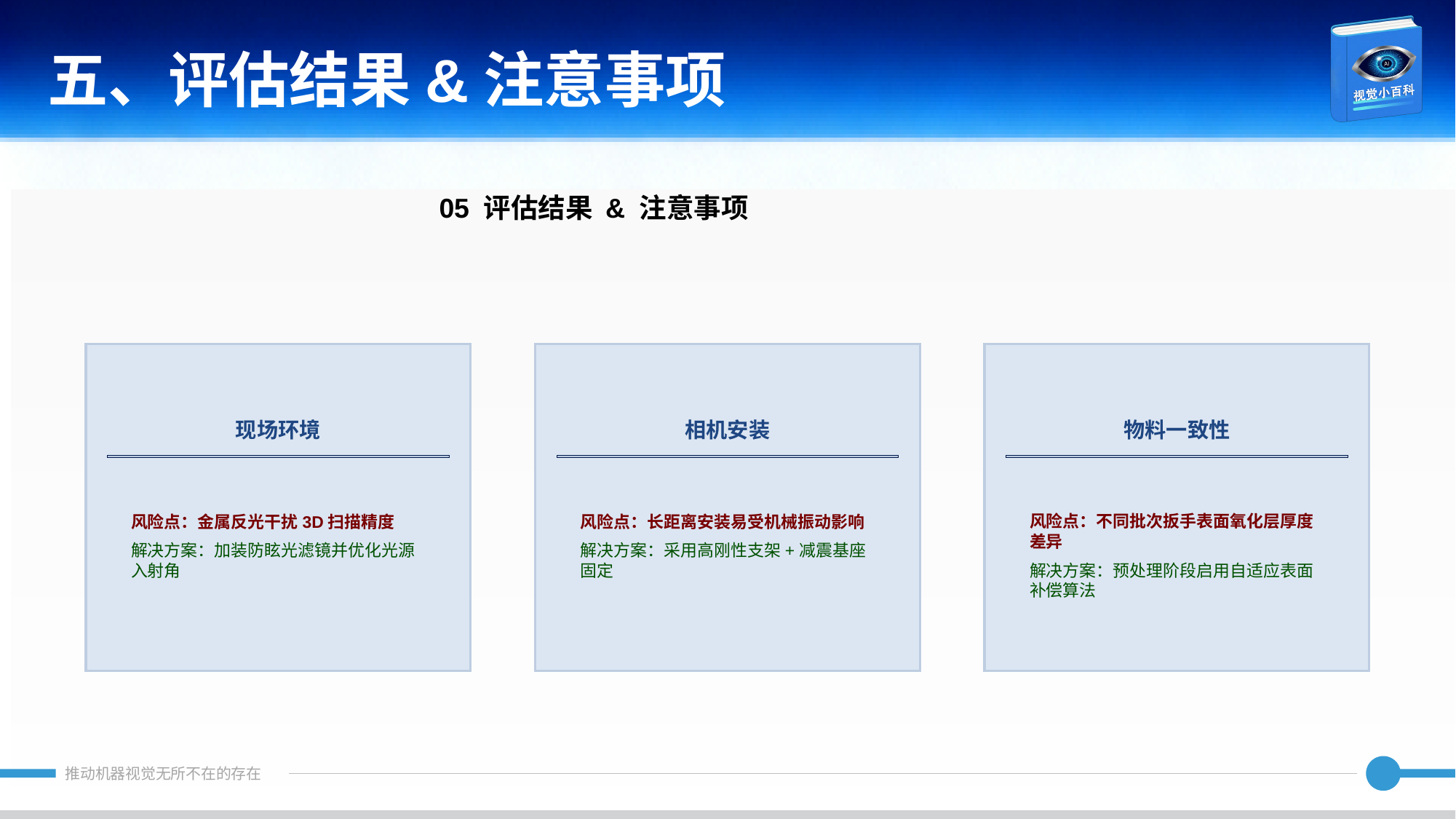

五、评估结果&注意事项

05 评估结果 & 注意事项

现场环境

相机安装

物料一致性

风险点：金属反光干扰3D扫描精度
解决方案：加装防眩光滤镜并优化光源入射角

风险点：长距离安装易受机械振动影响
解决方案：采用高刚性支架+减震基座固定

风险点：不同批次扳手表面氧化层厚度差异
解决方案：预处理阶段启用自适应表面补偿算法
11